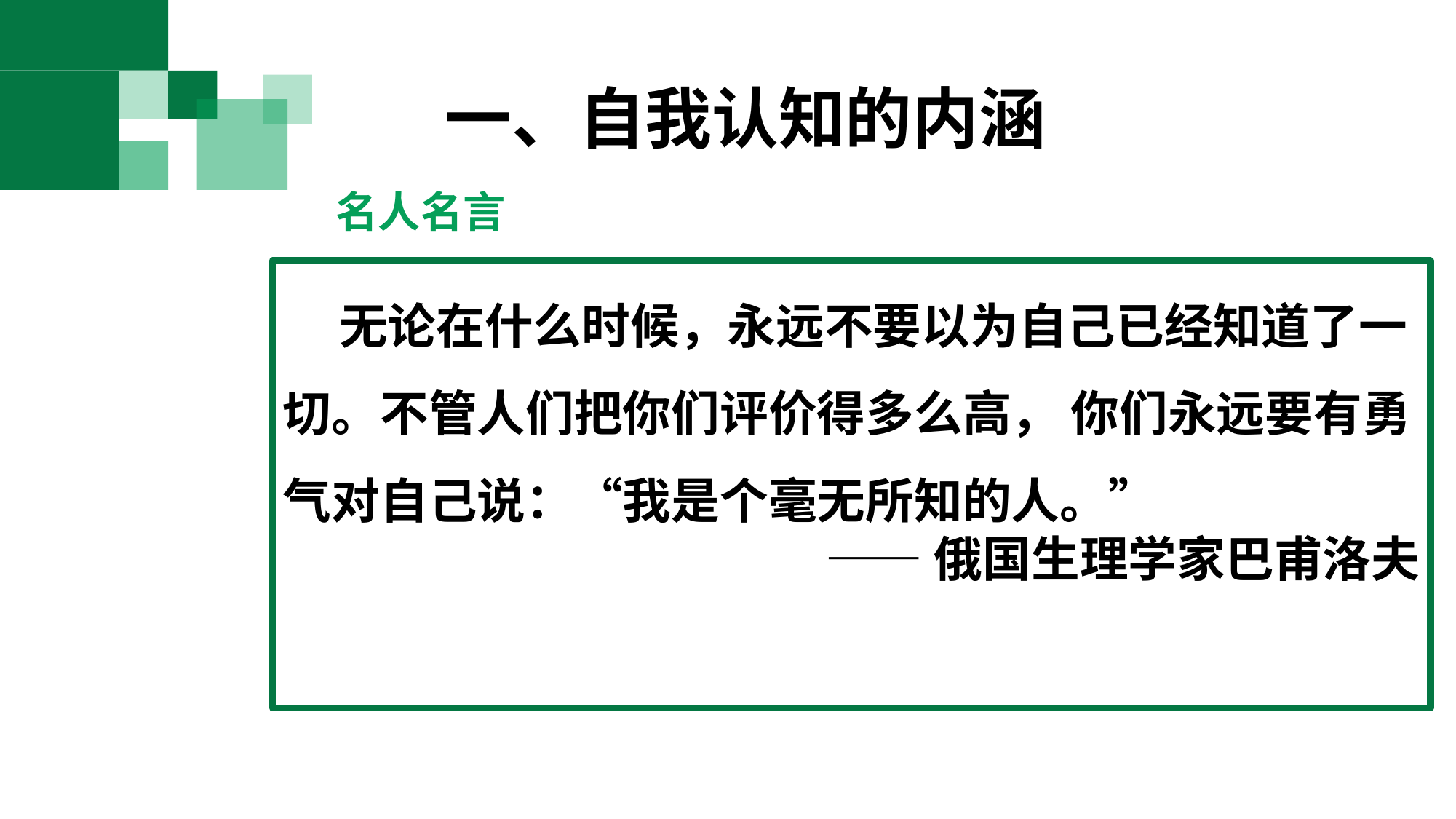

一、自我认知的内涵

名人名言
    无论在什么时候，永远不要以为自己已经知道了一切。不管人们把你们评价得多么高， 你们永远要有勇气对自己说：“我是个毫无所知的人。”
——俄国生理学家巴甫洛夫